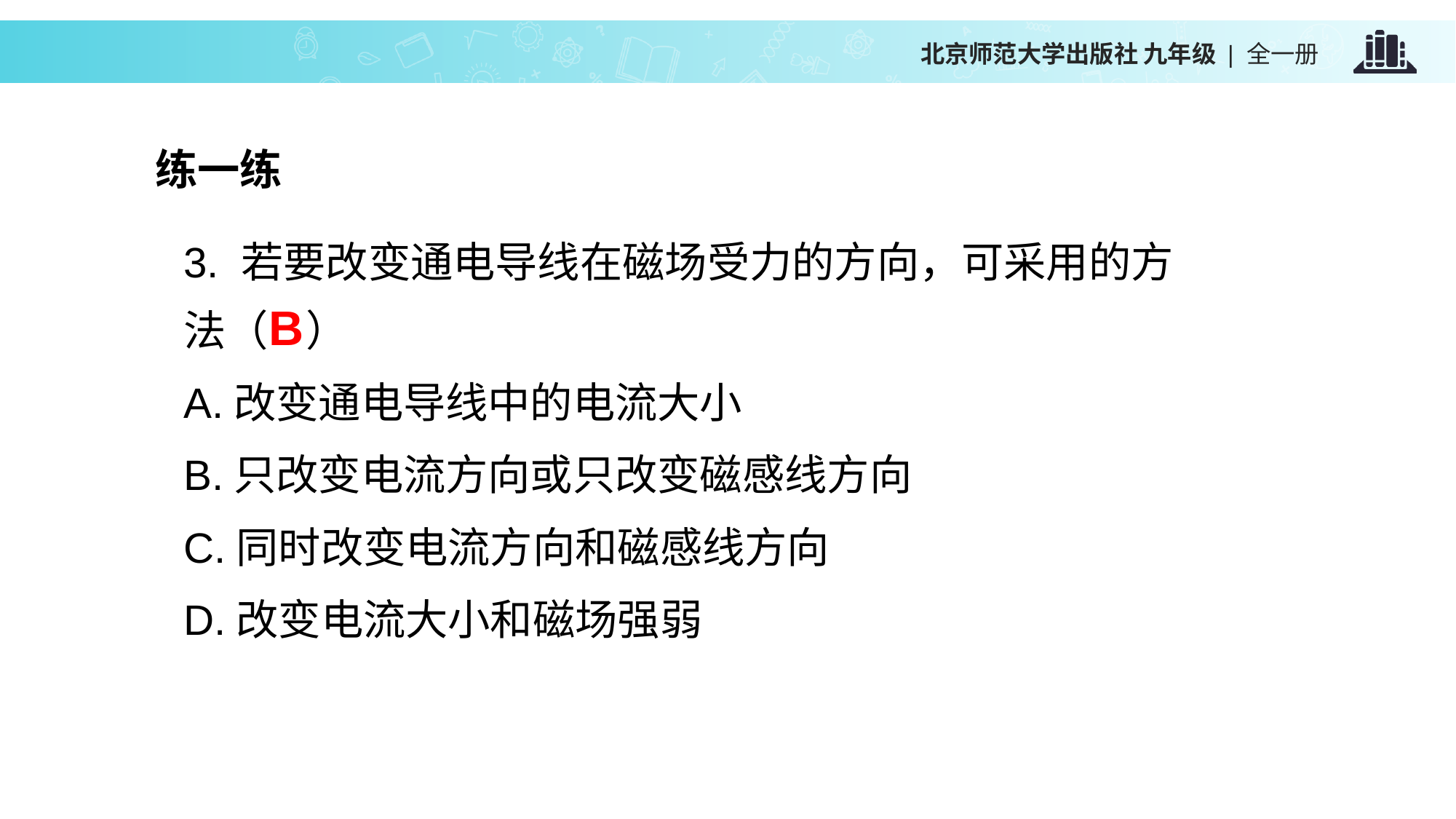

练一练
3. 若要改变通电导线在磁场受力的方向，可采用的方法（    ）
A.改变通电导线中的电流大小
B.只改变电流方向或只改变磁感线方向
C.同时改变电流方向和磁感线方向
D.改变电流大小和磁场强弱
B